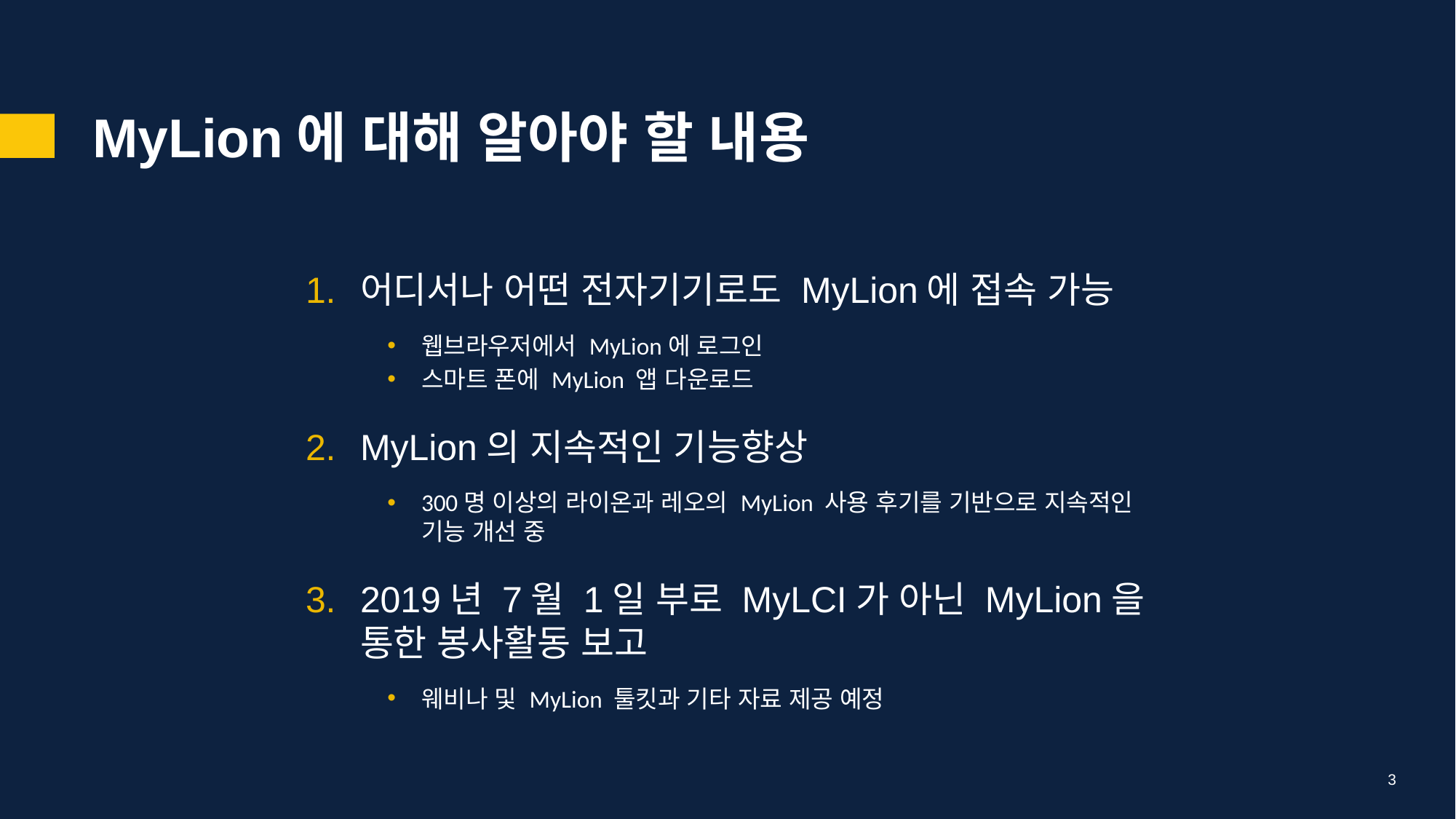

MyLion에 대해 알아야 할 내용

어디서나 어떤 전자기기로도 MyLion에 접속 가능
웹브라우저에서 MyLion에 로그인
스마트 폰에 MyLion 앱 다운로드
MyLion의 지속적인 기능향상
300명 이상의 라이온과 레오의 MyLion 사용 후기를 기반으로 지속적인 기능 개선 중
2019년 7월 1일 부로 MyLCI가 아닌 MyLion을 통한 봉사활동 보고
웨비나 및 MyLion 툴킷과 기타 자료 제공 예정
3